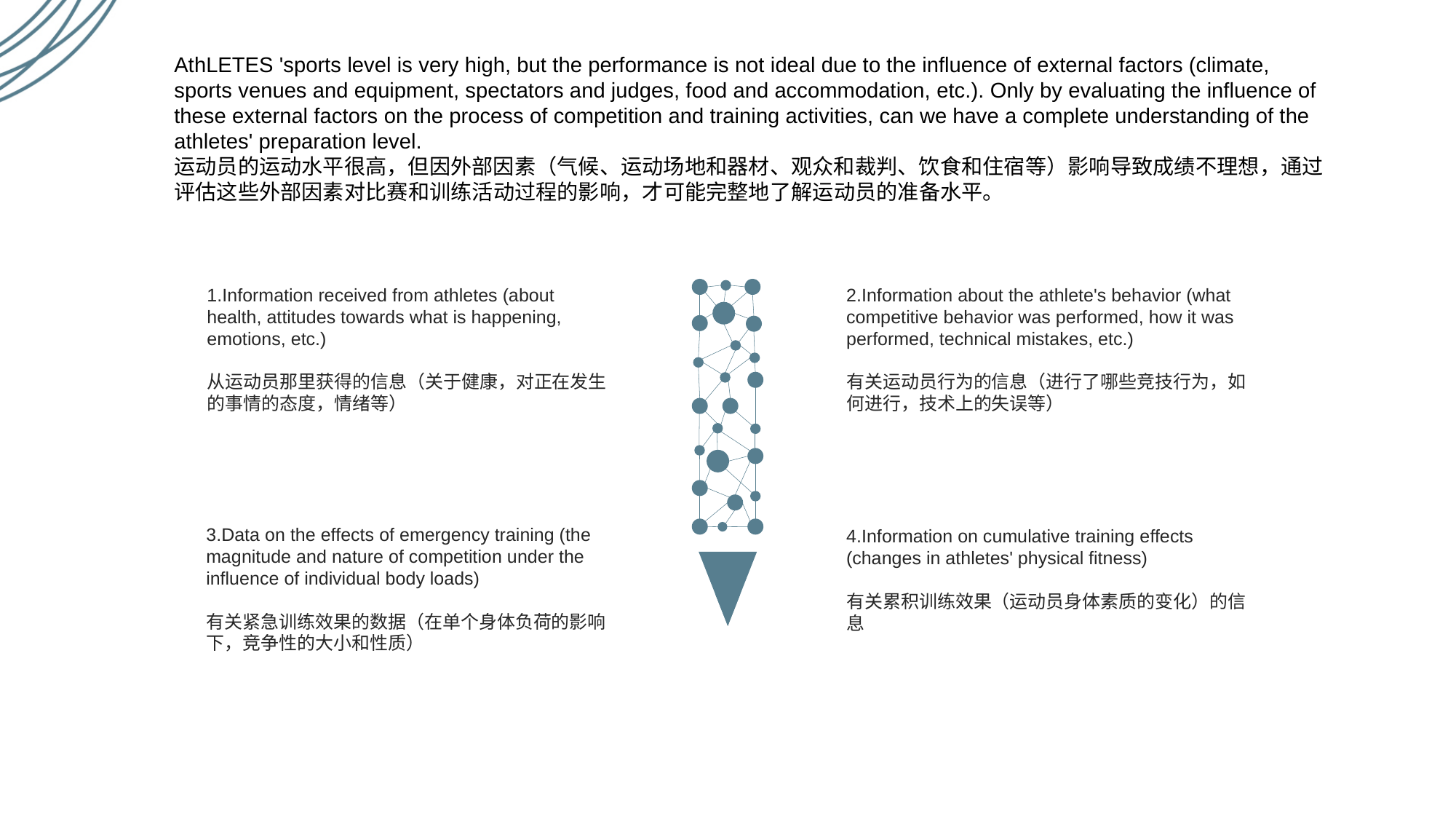

AthLETES 'sports level is very high, but the performance is not ideal due to the influence of external factors (climate, sports venues and equipment, spectators and judges, food and accommodation, etc.). Only by evaluating the influence of these external factors on the process of competition and training activities, can we have a complete understanding of the athletes' preparation level.
运动员的运动水平很高，但因外部因素（气候、运动场地和器材、观众和裁判、饮食和住宿等）影响导致成绩不理想，通过评估这些外部因素对比赛和训练活动过程的影响，才可能完整地了解运动员的准备水平。
1.Information received from athletes (about health, attitudes towards what is happening, emotions, etc.)

从运动员那里获得的信息（关于健康，对正在发生的事情的态度，情绪等）
2.Information about the athlete's behavior (what competitive behavior was performed, how it was performed, technical mistakes, etc.)

有关运动员行为的信息（进行了哪些竞技行为，如何进行，技术上的失误等）

3.Data on the effects of emergency training (the magnitude and nature of competition under the influence of individual body loads)

有关紧急训练效果的数据（在单个身体负荷的影响下，竞争性的大小和性质）
4.Information on cumulative training effects (changes in athletes' physical fitness)

有关累积训练效果（运动员身体素质的变化）的信息